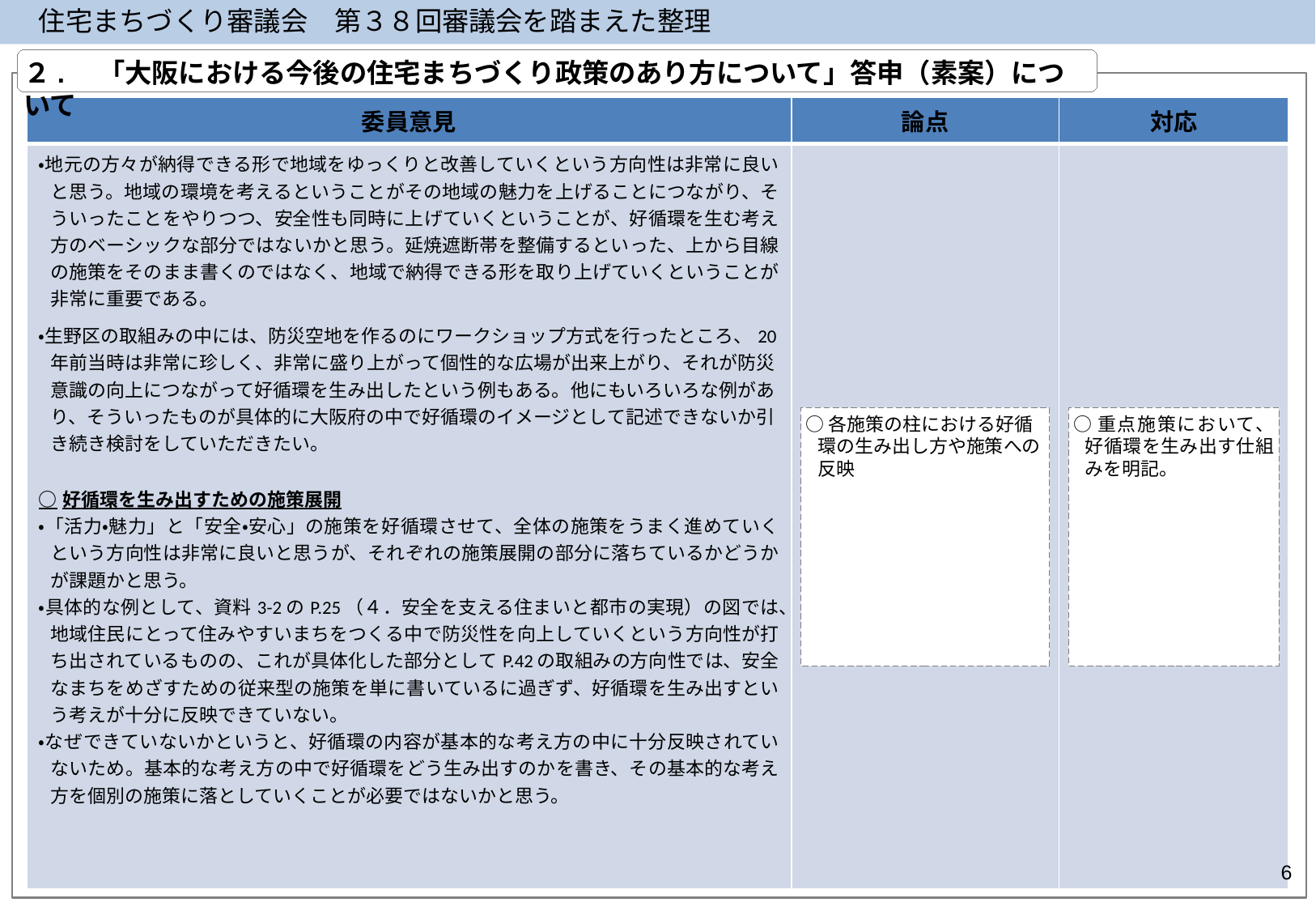

住宅まちづくり審議会　第３８回審議会を踏まえた整理
２.　「大阪における今後の住宅まちづくり政策のあり方について」答申（素案）について

| 委員意見 | 論点 | 対応 |
| --- | --- | --- |
| ・地元の方々が納得できる形で地域をゆっくりと改善していくという方向性は非常に良いと思う。地域の環境を考えるということがその地域の魅力を上げることにつながり、そういったことをやりつつ、安全性も同時に上げていくということが、好循環を生む考え方のベーシックな部分ではないかと思う。延焼遮断帯を整備するといった、上から目線の施策をそのまま書くのではなく、地域で納得できる形を取り上げていくということが非常に重要である。 ・生野区の取組みの中には、防災空地を作るのにワークショップ方式を行ったところ、20年前当時は非常に珍しく、非常に盛り上がって個性的な広場が出来上がり、それが防災意識の向上につながって好循環を生み出したという例もある。他にもいろいろな例があり、そういったものが具体的に大阪府の中で好循環のイメージとして記述できないか引き続き検討をしていただきたい。 ○好循環を生み出すための施策展開 ・「活力・魅力」と「安全・安心」の施策を好循環させて、全体の施策をうまく進めていくという方向性は非常に良いと思うが、それぞれの施策展開の部分に落ちているかどうかが課題かと思う。 ・具体的な例として、資料3-2のP.25（４．安全を支える住まいと都市の実現）の図では、地域住民にとって住みやすいまちをつくる中で防災性を向上していくという方向性が打ち出されているものの、これが具体化した部分としてP.42の取組みの方向性では、安全なまちをめざすための従来型の施策を単に書いているに過ぎず、好循環を生み出すという考えが十分に反映できていない。 ・なぜできていないかというと、好循環の内容が基本的な考え方の中に十分反映されていないため。基本的な考え方の中で好循環をどう生み出すのかを書き、その基本的な考え方を個別の施策に落としていくことが必要ではないかと思う。 |  |  |
○各施策の柱における好循環の生み出し方や施策への反映
○重点施策において、好循環を生み出す仕組みを明記。

6